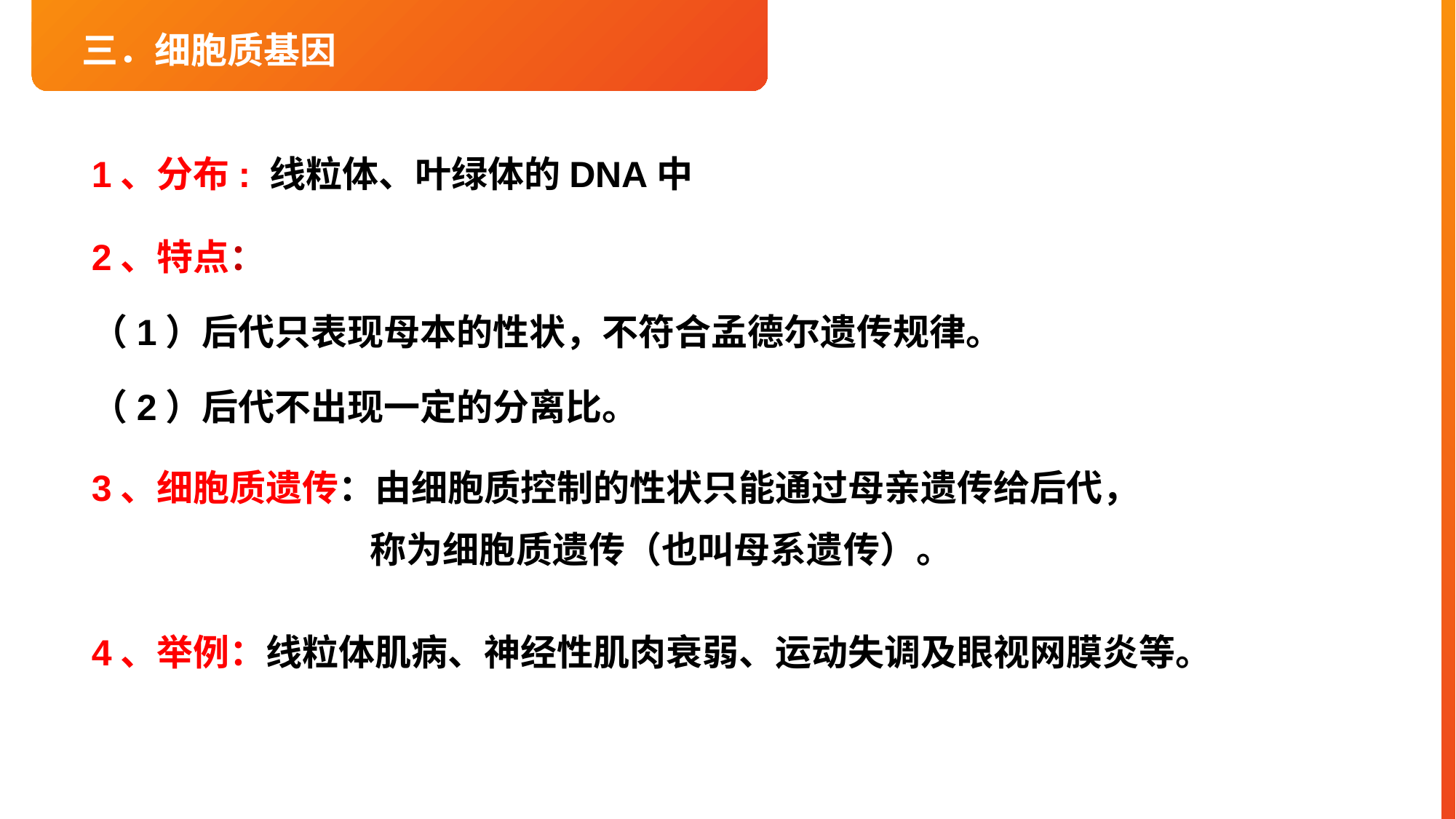

三．细胞质基因
1、分布: 线粒体、叶绿体的DNA中
2、特点：
（1）后代只表现母本的性状，不符合孟德尔遗传规律。
（2）后代不出现一定的分离比。
3、细胞质遗传：由细胞质控制的性状只能通过母亲遗传给后代，
                                 称为细胞质遗传（也叫母系遗传）。
4、举例：线粒体肌病、神经性肌肉衰弱、运动失调及眼视网膜炎等。